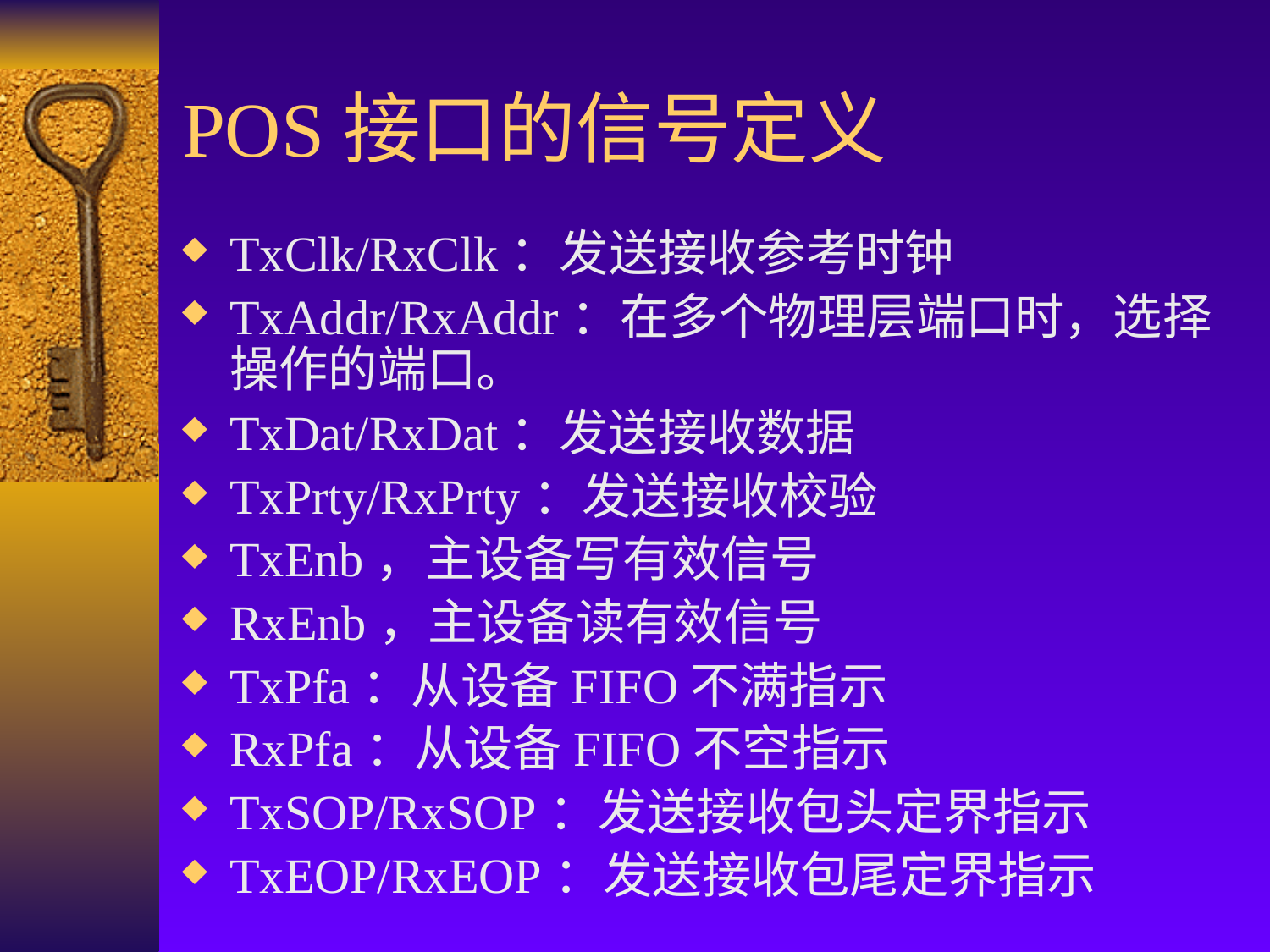

# POS接口的信号定义
TxClk/RxClk：发送接收参考时钟
TxAddr/RxAddr：在多个物理层端口时，选择操作的端口。
TxDat/RxDat：发送接收数据
TxPrty/RxPrty：发送接收校验
TxEnb，主设备写有效信号
RxEnb，主设备读有效信号
TxPfa：从设备FIFO不满指示
RxPfa：从设备FIFO不空指示
TxSOP/RxSOP：发送接收包头定界指示
TxEOP/RxEOP：发送接收包尾定界指示